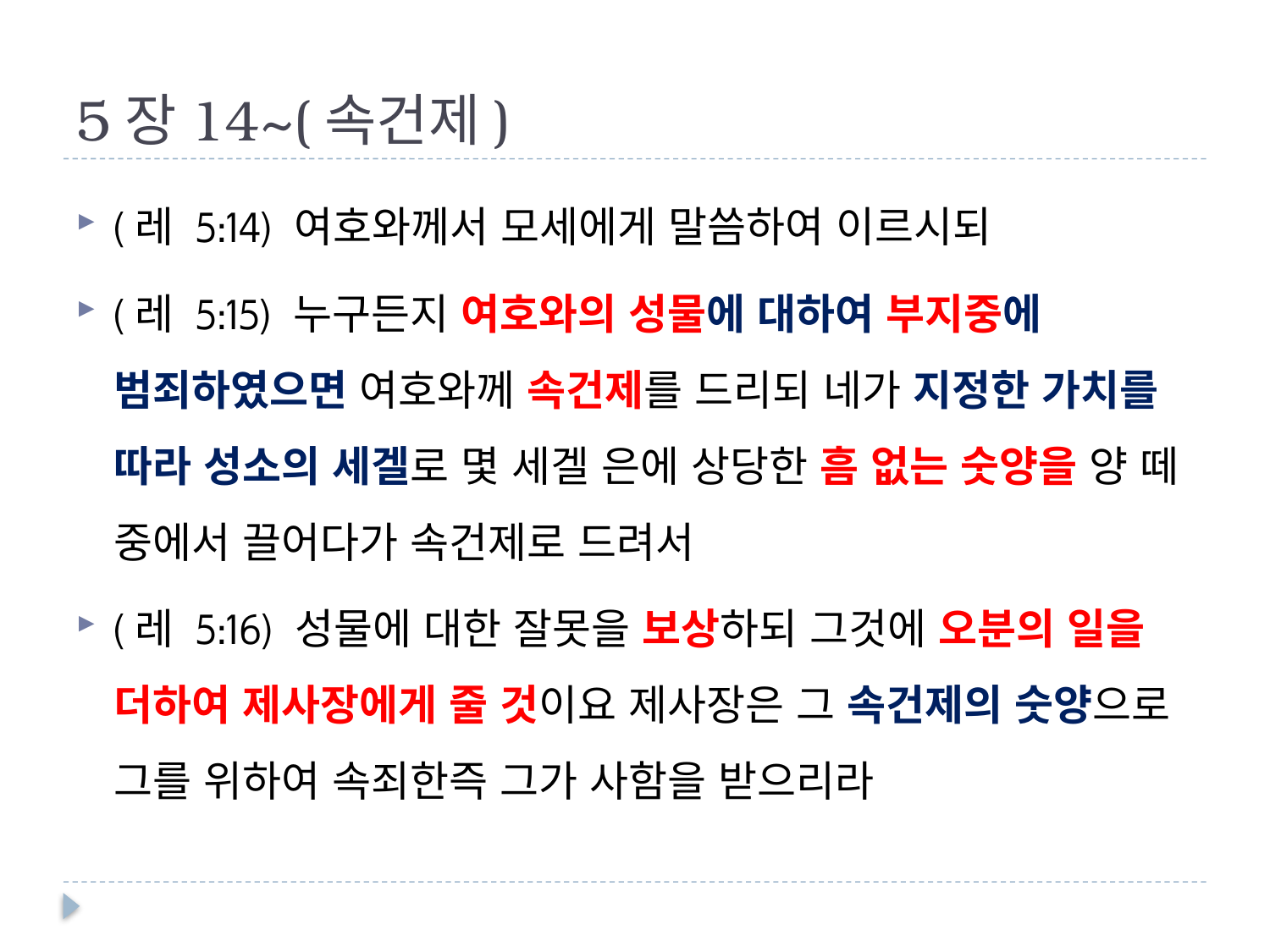

# 5장14~(속건제)
(레 5:14) 여호와께서 모세에게 말씀하여 이르시되
(레 5:15) 누구든지 여호와의 성물에 대하여 부지중에 범죄하였으면 여호와께 속건제를 드리되 네가 지정한 가치를 따라 성소의 세겔로 몇 세겔 은에 상당한 흠 없는 숫양을 양 떼 중에서 끌어다가 속건제로 드려서
(레 5:16) 성물에 대한 잘못을 보상하되 그것에 오분의 일을 더하여 제사장에게 줄 것이요 제사장은 그 속건제의 숫양으로 그를 위하여 속죄한즉 그가 사함을 받으리라